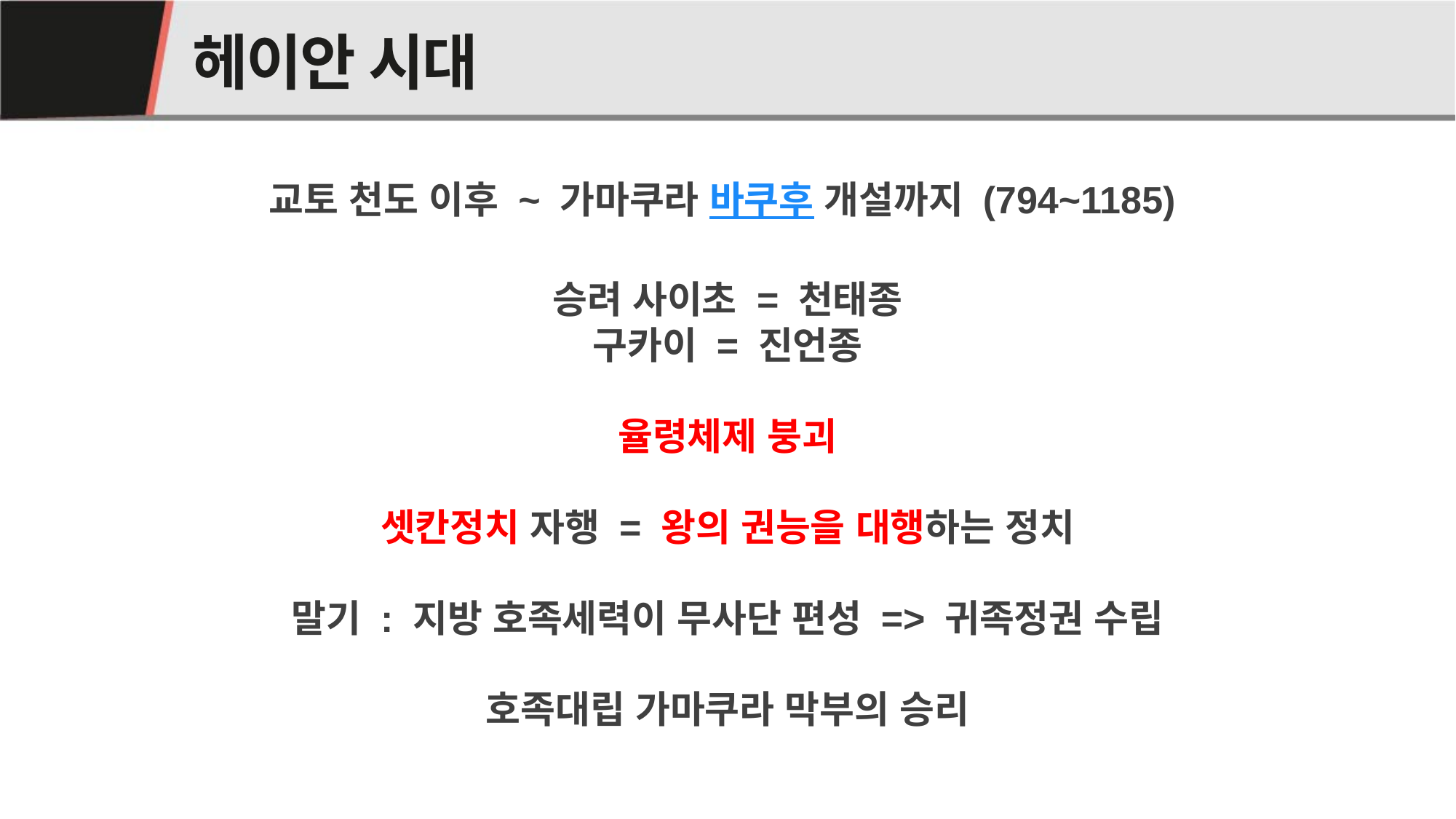

# 헤이안 시대
03
교토 천도 이후 ~ 가마쿠라 바쿠후 개설까지 (794~1185)

승려 사이초 = 천태종
구카이 = 진언종

율령체제 붕괴

셋칸정치 자행 = 왕의 권능을 대행하는 정치

말기 : 지방 호족세력이 무사단 편성 => 귀족정권 수립

호족대립 가마쿠라 막부의 승리